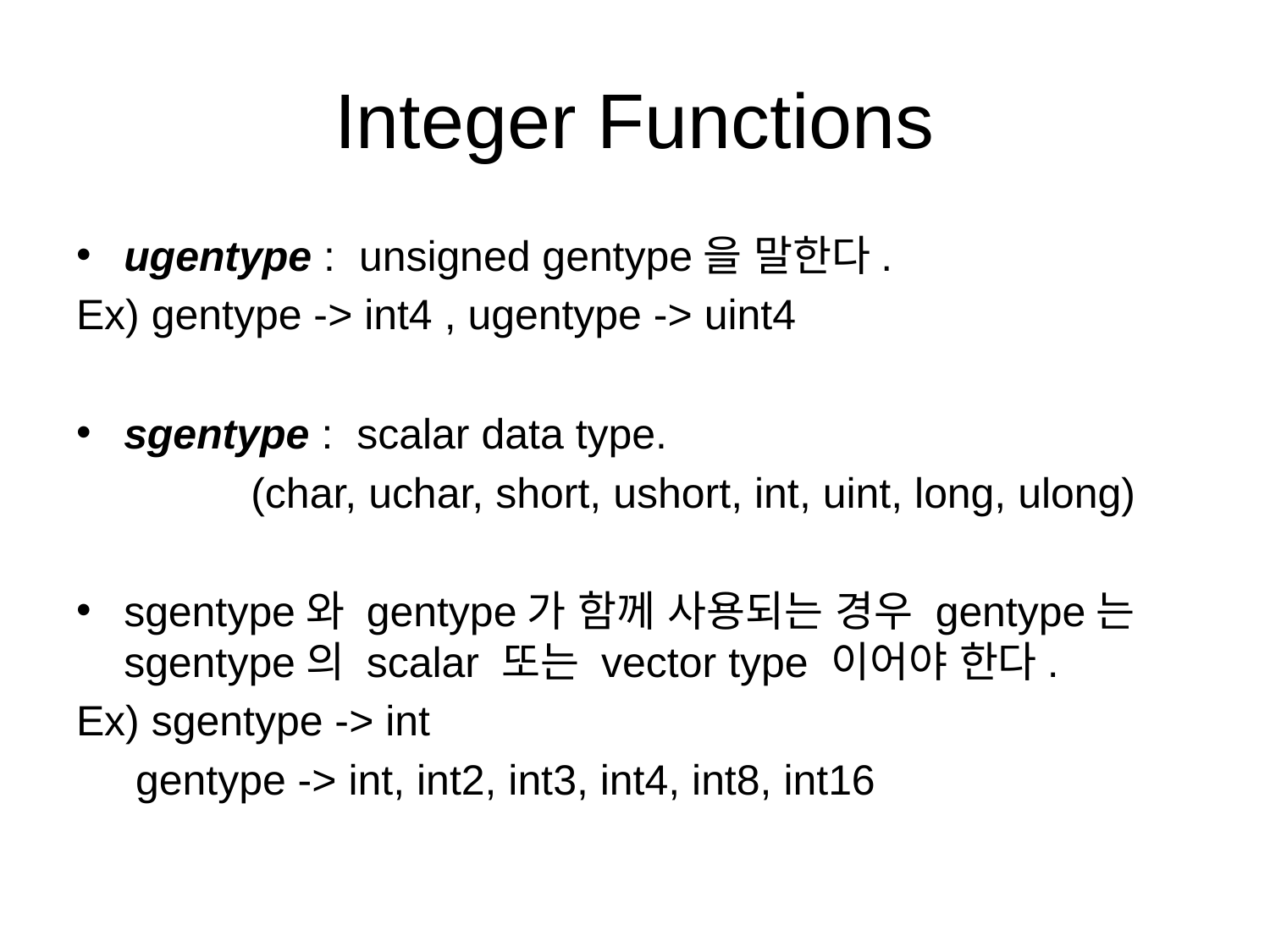

# Integer Functions
ugentype :  unsigned gentype을 말한다.
Ex) gentype -> int4 , ugentype -> uint4

sgentype :  scalar data type.
 		(char, uchar, short, ushort, int, uint, long, ulong)

sgentype와 gentype가 함께 사용되는 경우 gentype는 sgentype의 scalar 또는 vector type 이어야 한다.
Ex) sgentype -> int
 	 gentype -> int, int2, int3, int4, int8, int16